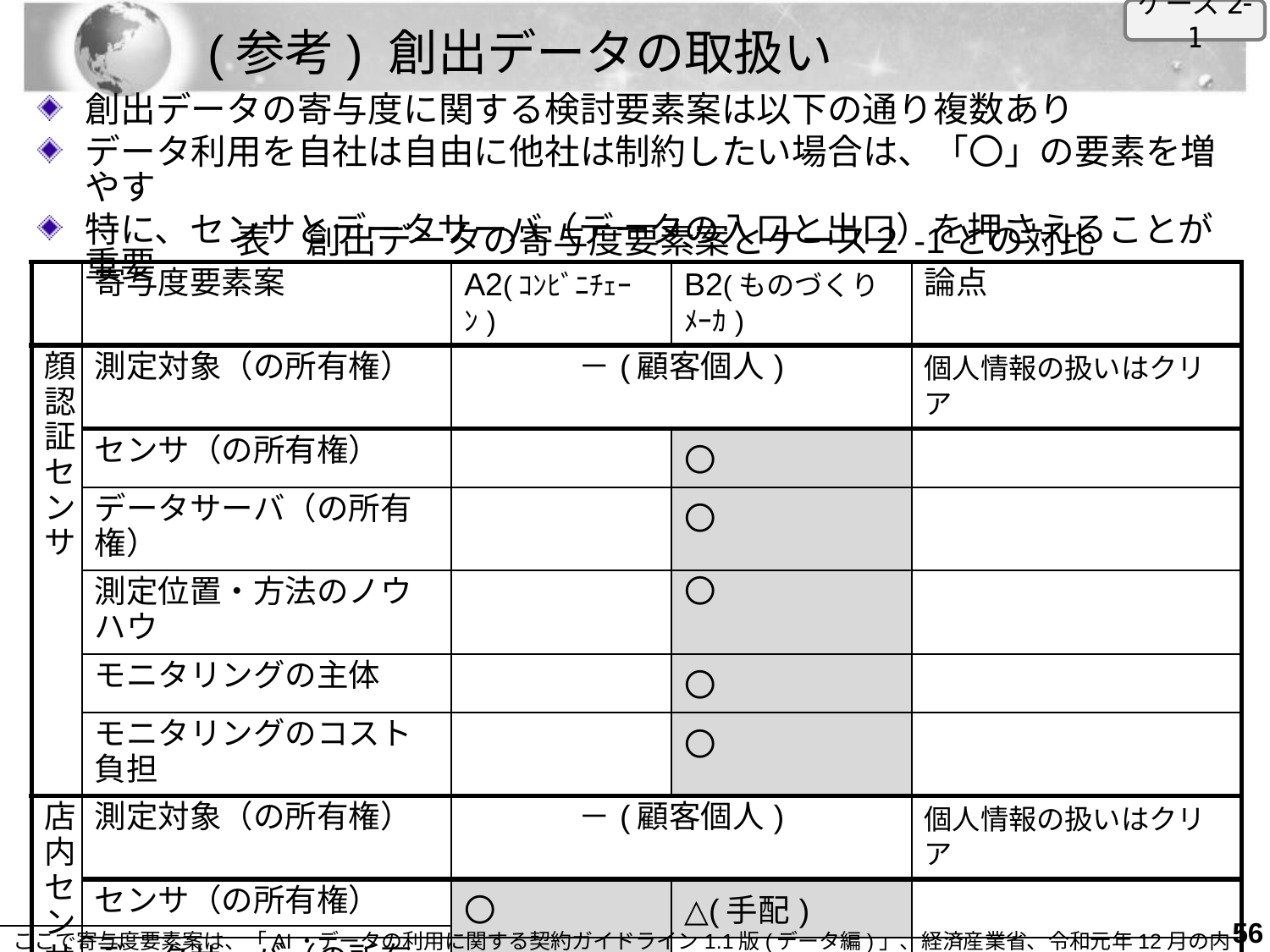

ケース2-1
# (参考) 創出データの取扱い
創出データの寄与度に関する検討要素案は以下の通り複数あり
データ利用を自社は自由に他社は制約したい場合は、「〇」の要素を増やす
特に、センサとデータサーバ（データの入口と出口）を押さえることが重要
表　創出データの寄与度要素案とケース２-1との対比
|  | 寄与度要素案 | A2(ｺﾝﾋﾞﾆﾁｪｰﾝ) | B2(ものづくりﾒｰｶ) | 論点 |
| --- | --- | --- | --- | --- |
| 顔認証センサ | 測定対象（の所有権） | －(顧客個人) |  | 個人情報の扱いはクリア |
|  | センサ（の所有権） |  | 〇 |  |
|  | データサーバ（の所有権） |  | 〇 |  |
|  | 測定位置・方法のノウハウ |  | 〇 |  |
|  | モニタリングの主体 |  | 〇 |  |
|  | モニタリングのコスト負担 |  | 〇 |  |
| 店内センサ | 測定対象（の所有権） | －(顧客個人) |  | 個人情報の扱いはクリア |
|  | センサ（の所有権） | 〇 | △(手配) |  |
|  | データサーバ（の所有権） | 〇 |  |  |
|  | 測定位置・方法のノウハウ | △(計画協力) | 〇 | 知見の提供はどの程度か |
|  | モニタリングの主体 | 〇 | △(A2支援) | 〃 |
|  | モニタリングのコスト負担 | 〇 |  |  |
56
ここで寄与度要素案は、「AI・データの利用に関する契約ガイドライン1.1版(データ編)」、経済産業省、令和元年12月の内容を一部抜粋・改変